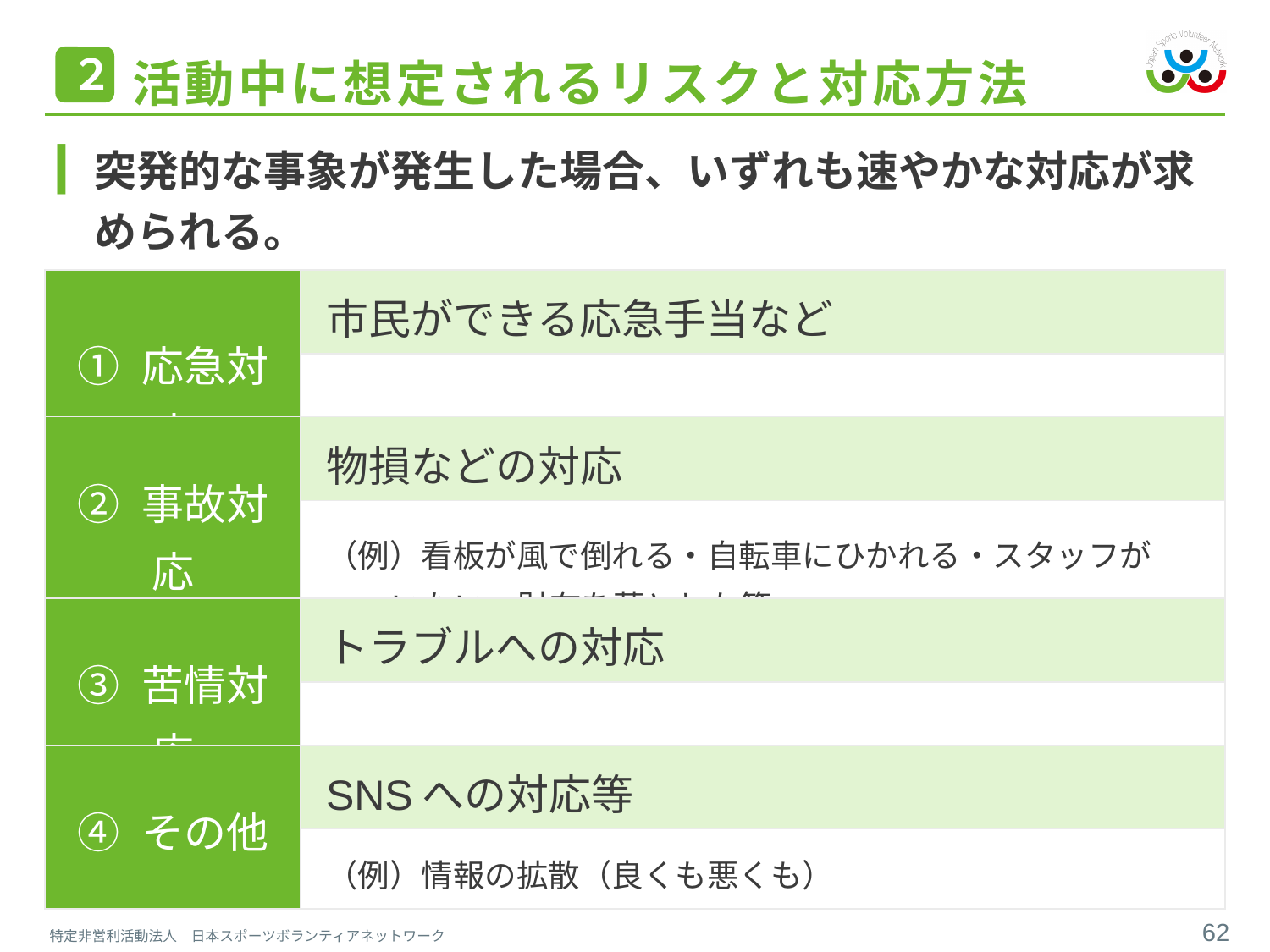

２
# 活動中に想定されるリスクと対応方法
突発的な事象が発生した場合、いずれも速やかな対応が求められる。
| ① 応急対応 | 市民ができる応急手当など |
| --- | --- |
|  | （例）転んで腕を骨折・水分不足で倒れる・目にゴミが入る等 |
| ② 事故対応 | 物損などの対応 |
| --- | --- |
|  | （例）看板が風で倒れる・自転車にひかれる・スタッフが いない・財布を落とした等 |
| ③ 苦情対応 | トラブルへの対応 |
| --- | --- |
|  | （例）会場に人を入れ過ぎ・荷物がなくなった・迷子等 |
| ④ その他 | SNSへの対応等 |
| --- | --- |
|  | （例）情報の拡散（良くも悪くも） |